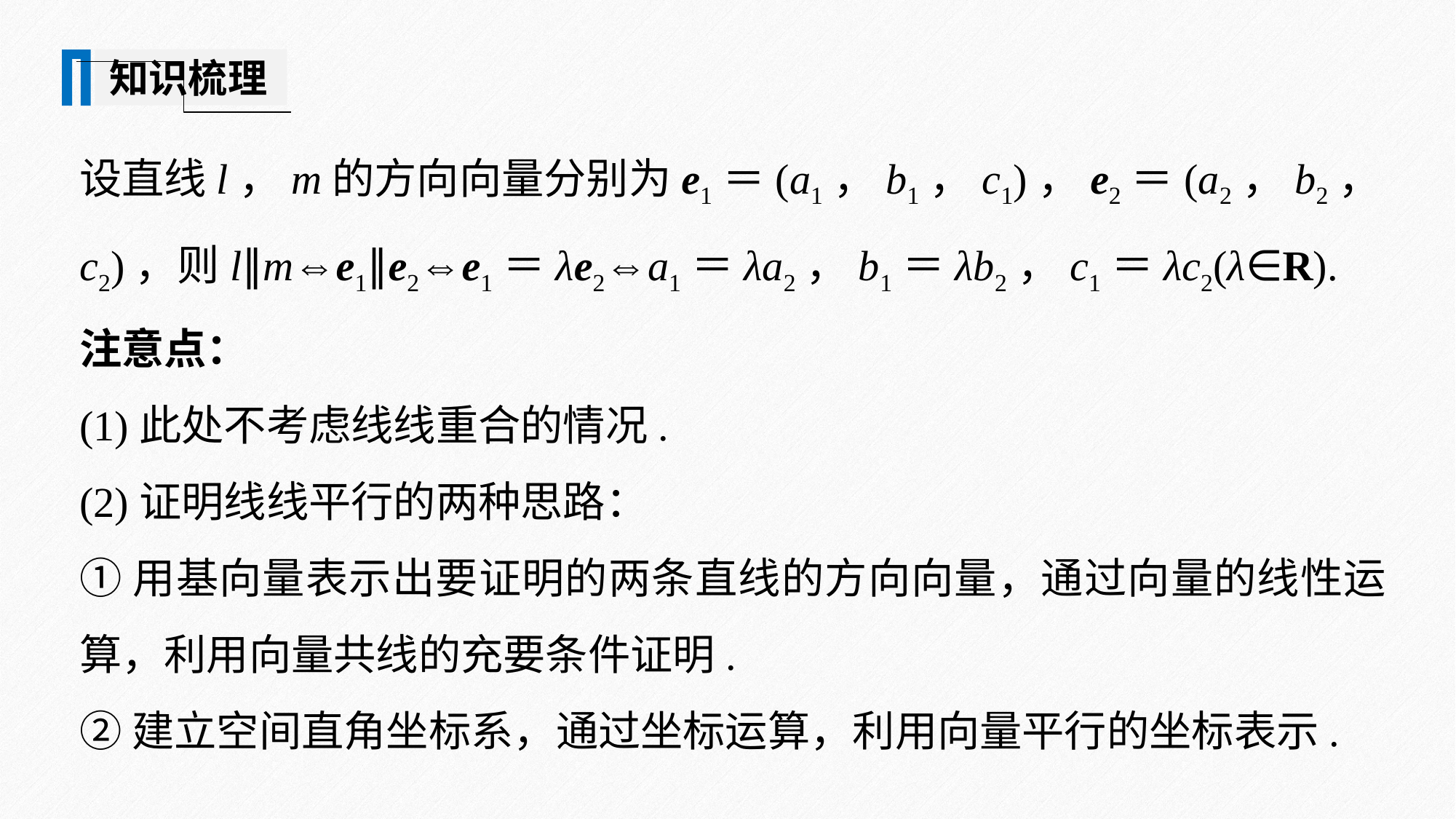

知识梳理

设直线l，m的方向向量分别为e1＝(a1，b1，c1)，e2＝(a2，b2，c2)，则l∥m⇔e1∥e2⇔e1＝λe2⇔a1＝λa2，b1＝λb2，c1＝λc2(λ∈R).
注意点：
(1)此处不考虑线线重合的情况.
(2)证明线线平行的两种思路：
①用基向量表示出要证明的两条直线的方向向量，通过向量的线性运算，利用向量共线的充要条件证明.
②建立空间直角坐标系，通过坐标运算，利用向量平行的坐标表示.